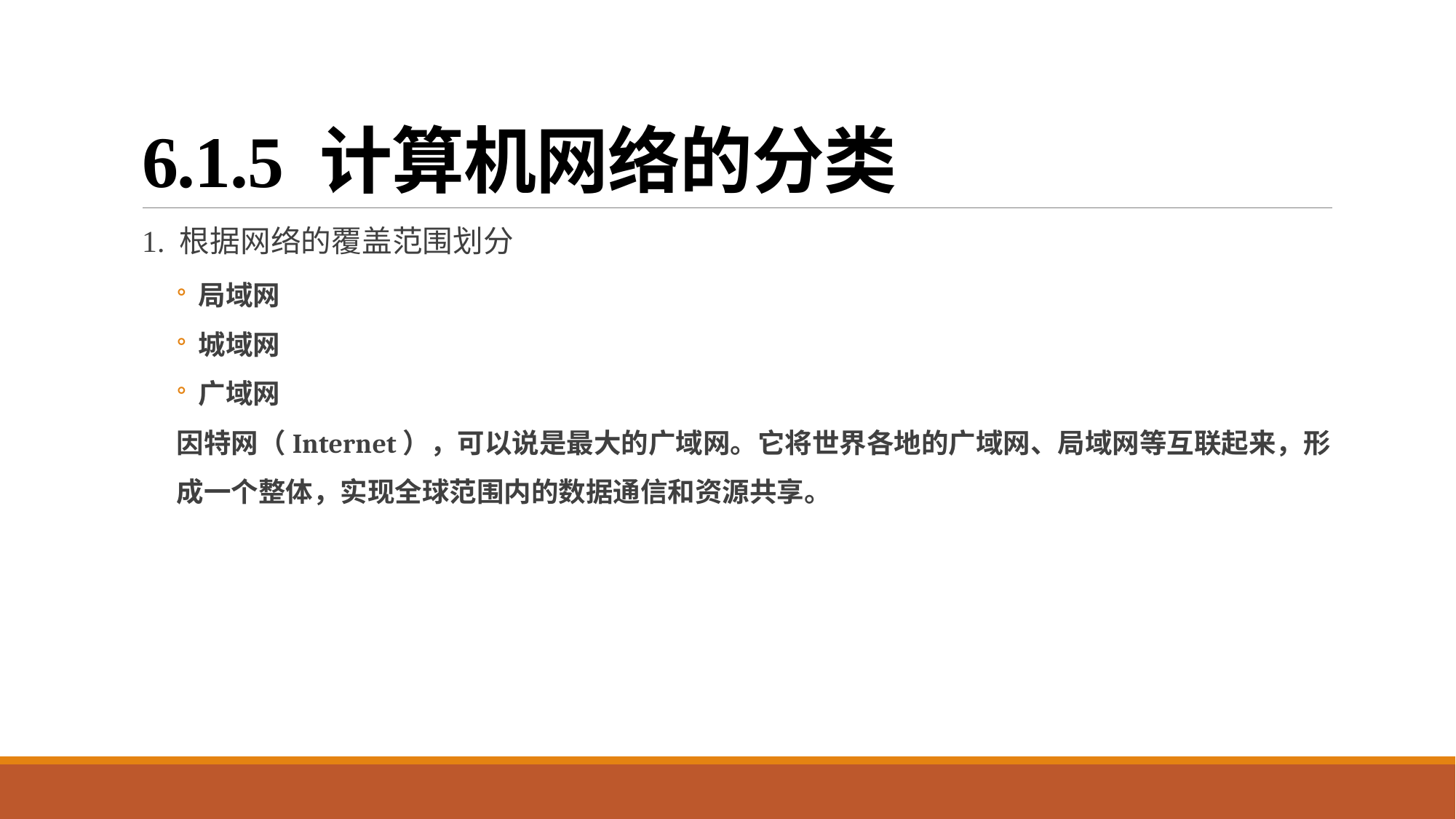

# 6.1.5 计算机网络的分类
1. 根据网络的覆盖范围划分
局域网
城域网
广域网
因特网（Internet），可以说是最大的广域网。它将世界各地的广域网、局域网等互联起来，形成一个整体，实现全球范围内的数据通信和资源共享。